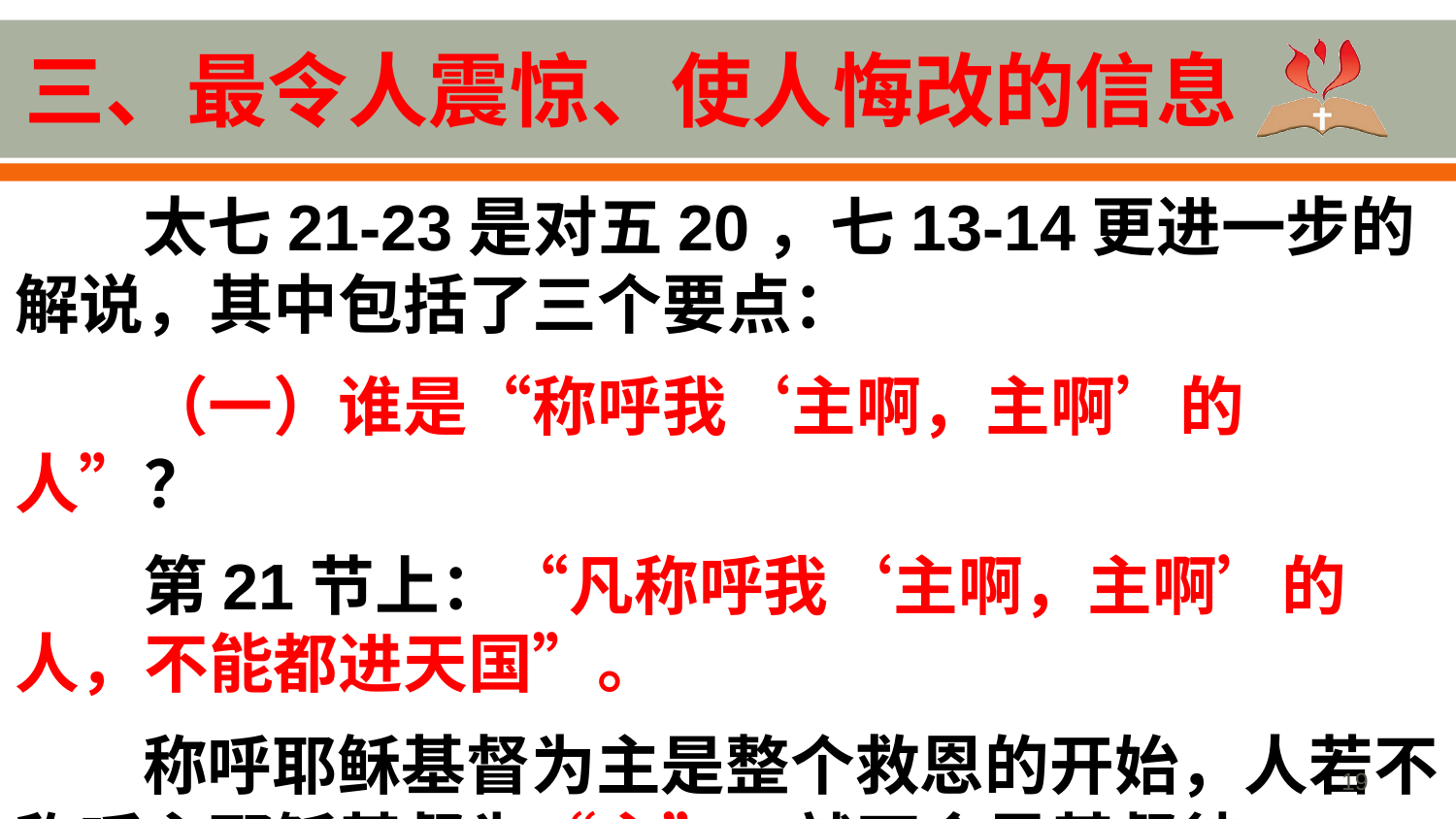

# 三、最令人震惊、使人悔改的信息
太七21-23是对五20，七13-14更进一步的解说，其中包括了三个要点：
       （一）谁是“称呼我‘主啊，主啊’的人”？
第21节上：“凡称呼我‘主啊，主啊’的人，不能都进天国”。
称呼耶稣基督为主是整个救恩的开始，人若不称呼主耶稣基督为“主”，就不会是基督徒。

19